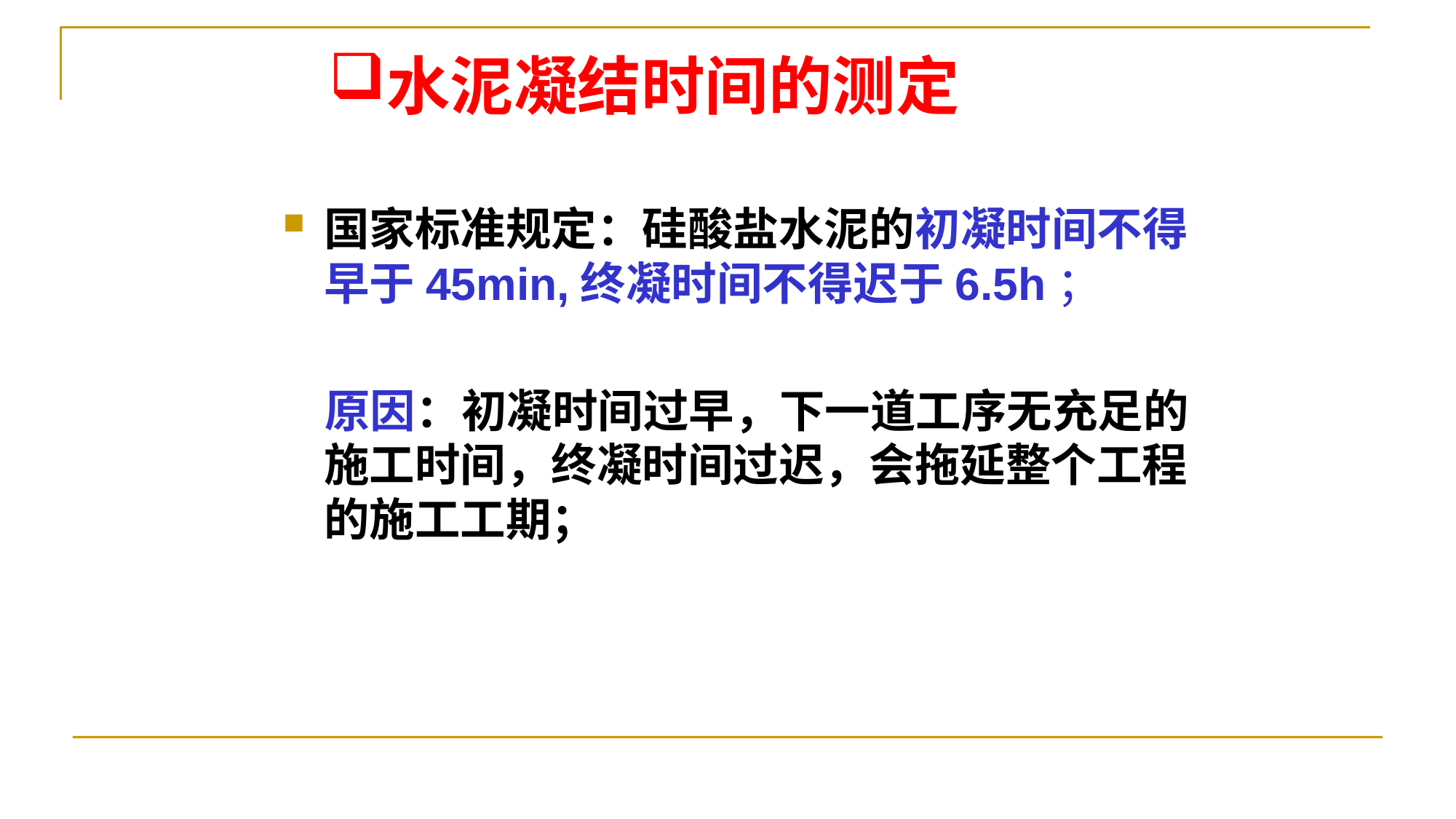

# 水泥凝结时间的测定
国家标准规定：硅酸盐水泥的初凝时间不得早于45min,终凝时间不得迟于6.5h；

   原因：初凝时间过早，下一道工序无充足的施工时间，终凝时间过迟，会拖延整个工程的施工工期；